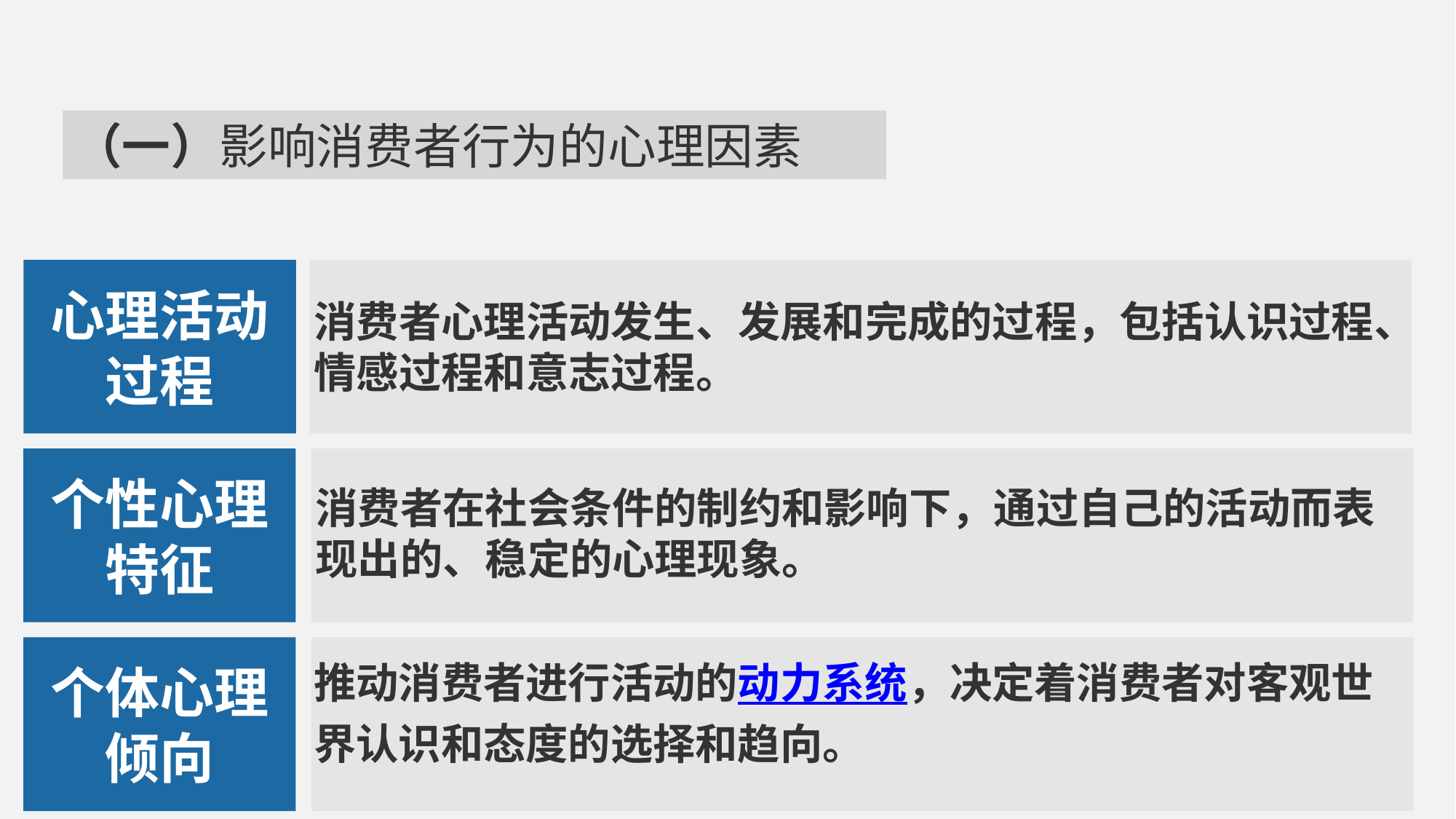

（一）影响消费者行为的心理因素
心理活动过程

消费者心理活动发生、发展和完成的过程，包括认识过程、情感过程和意志过程。
个性心理特征

消费者在社会条件的制约和影响下，通过自己的活动而表现出的、稳定的心理现象。
个体心理倾向

推动消费者进行活动的动力系统，决定着消费者对客观世界认识和态度的选择和趋向。